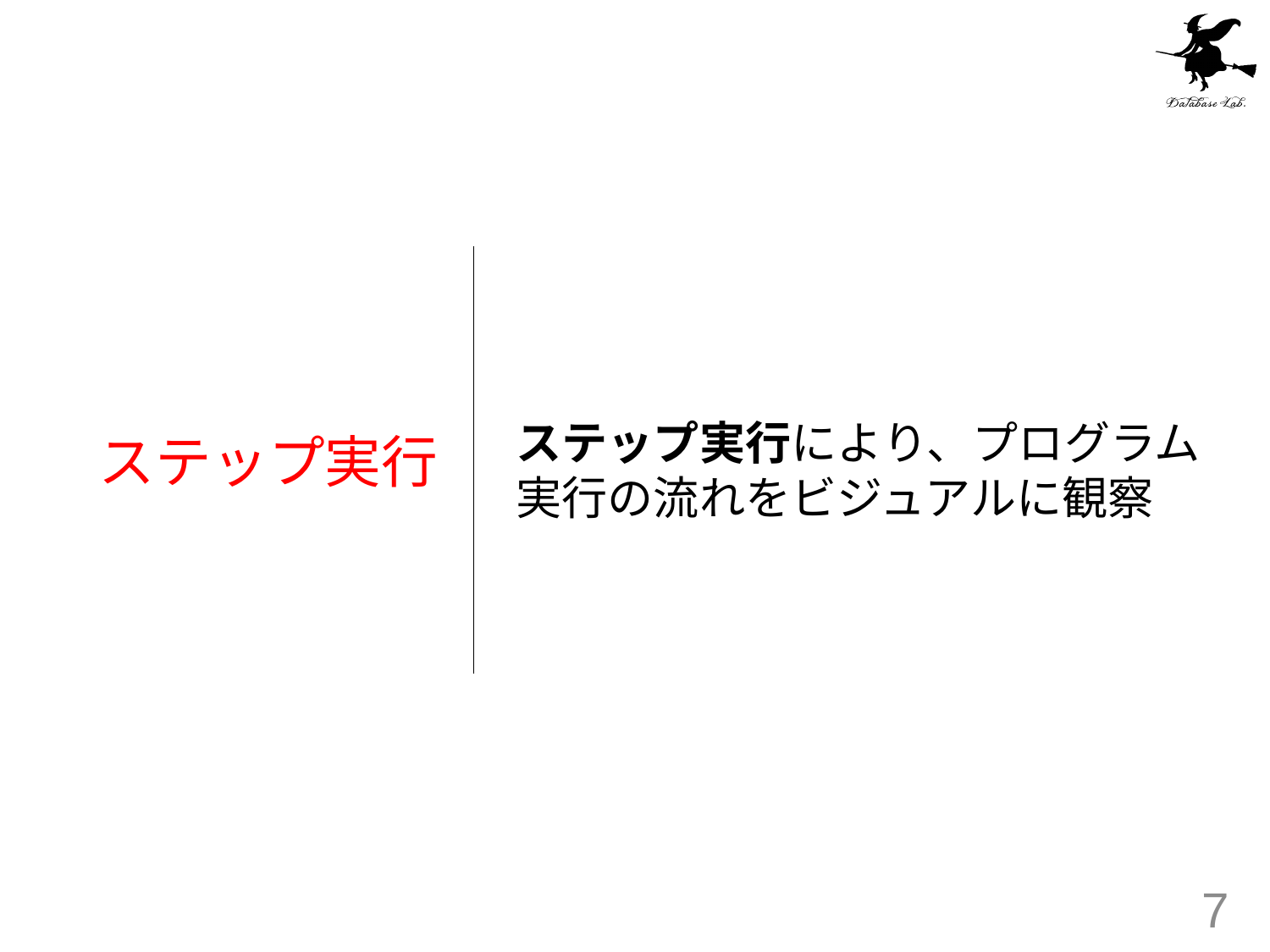

ステップ実行により、プログラム実行の流れをビジュアルに観察

# ステップ実行
7